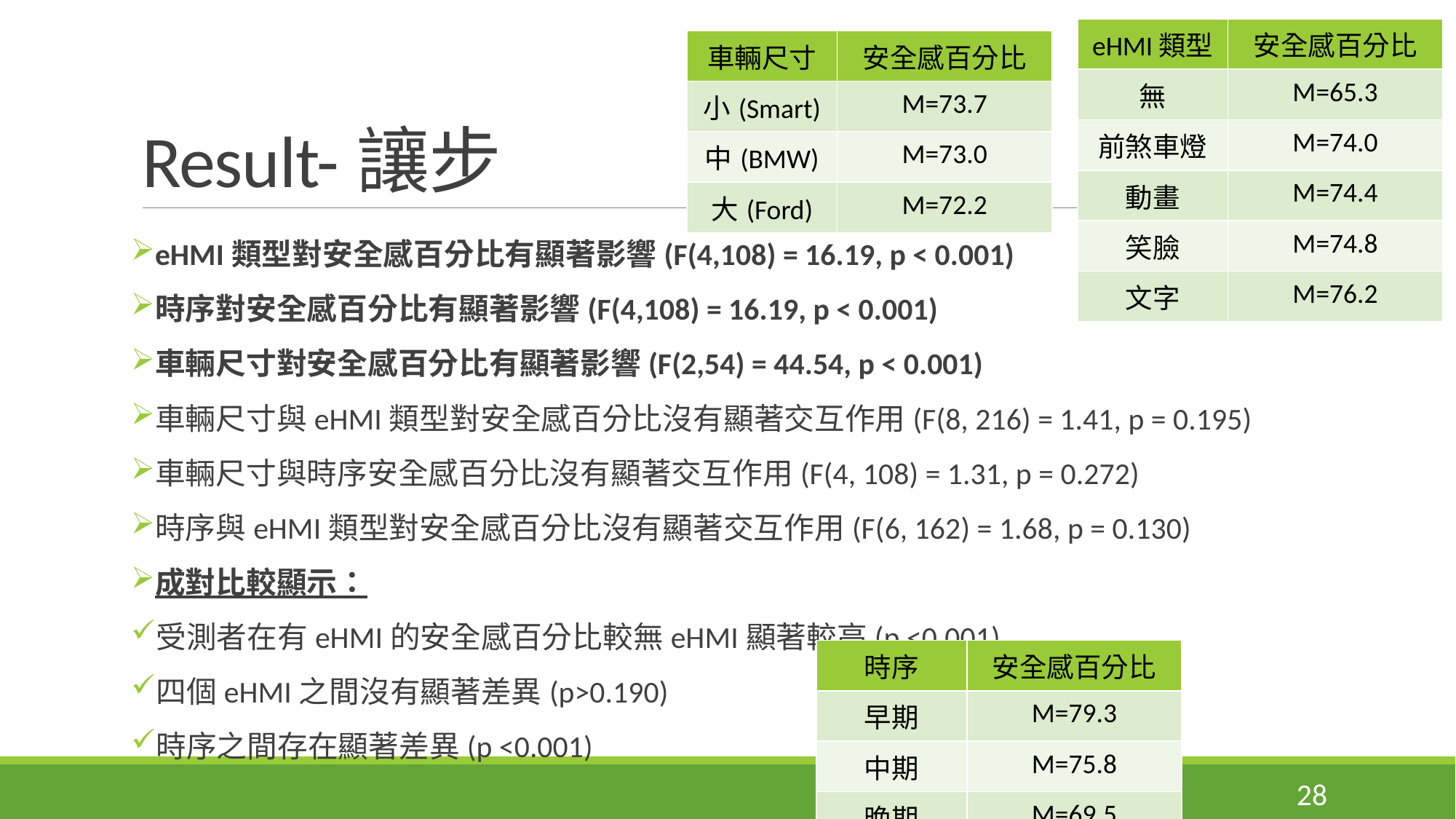

| eHMI類型 | 安全感百分比 |
| --- | --- |
| 無 | M=65.3 |
| 前煞車燈 | M=74.0 |
| 動畫 | M=74.4 |
| 笑臉 | M=74.8 |
| 文字 | M=76.2 |
| 車輛尺寸 | 安全感百分比 |
| --- | --- |
| 小(Smart) | M=73.7 |
| 中(BMW) | M=73.0 |
| 大(Ford) | M=72.2 |
# Result-讓步
eHMI類型對安全感百分比有顯著影響(F(4,108) = 16.19, p < 0.001)
時序對安全感百分比有顯著影響(F(4,108) = 16.19, p < 0.001)
車輛尺寸對安全感百分比有顯著影響(F(2,54) = 44.54, p < 0.001)
車輛尺寸與eHMI類型對安全感百分比沒有顯著交互作用(F(8, 216) = 1.41, p = 0.195)
車輛尺寸與時序安全感百分比沒有顯著交互作用(F(4, 108) = 1.31, p = 0.272)
時序與eHMI類型對安全感百分比沒有顯著交互作用(F(6, 162) = 1.68, p = 0.130)
成對比較顯示：
受測者在有eHMI的安全感百分比較無eHMI顯著較高(p <0.001)
四個eHMI之間沒有顯著差異(p>0.190)
時序之間存在顯著差異(p <0.001)

| 時序 | 安全感百分比 |
| --- | --- |
| 早期 | M=79.3 |
| 中期 | M=75.8 |
| 晚期 | M=69.5 |
28